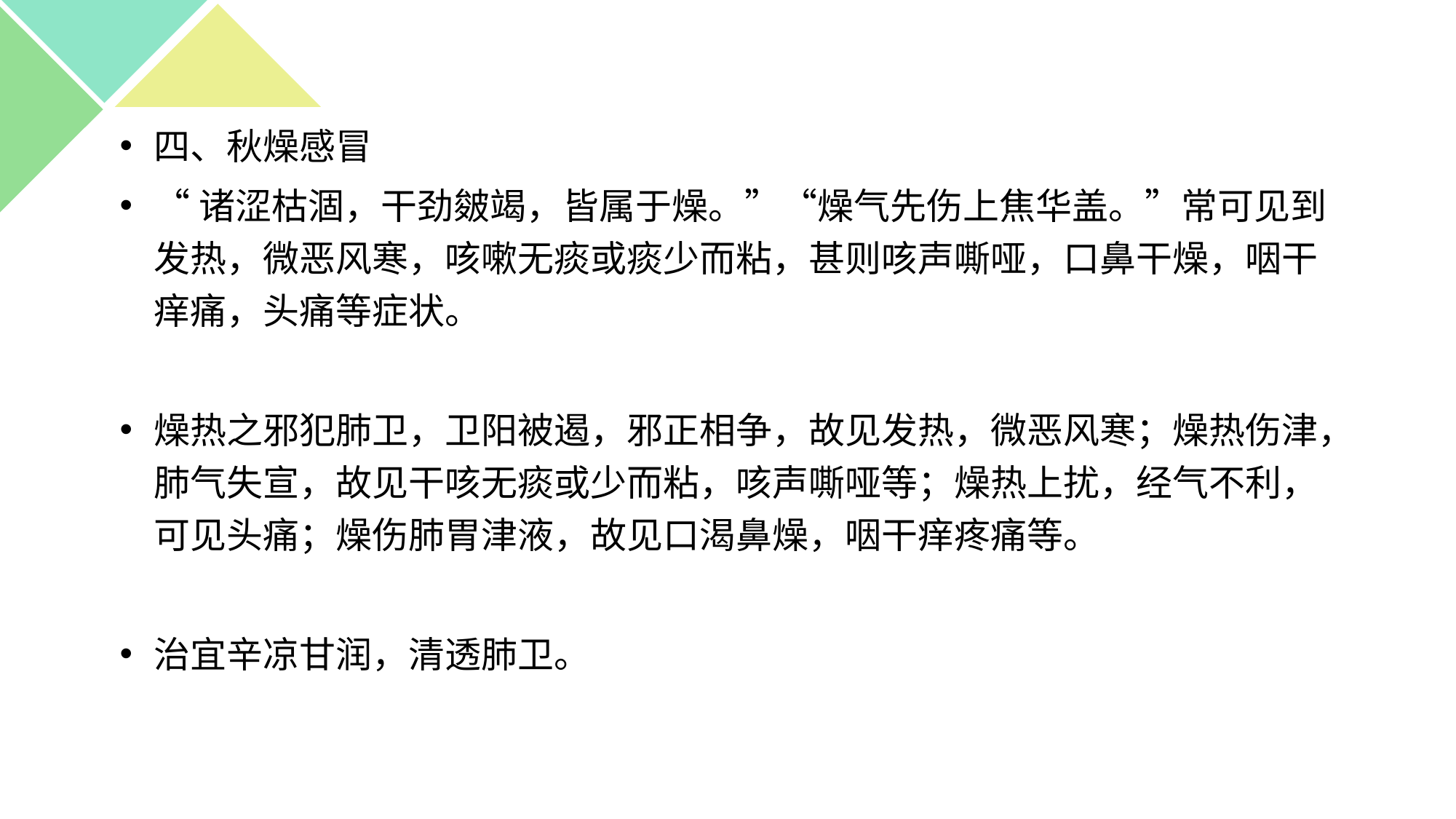

四、秋燥感冒
“诸涩枯涸，干劲皴竭，皆属于燥。”“燥气先伤上焦华盖。”常可见到发热，微恶风寒，咳嗽无痰或痰少而粘，甚则咳声嘶哑，口鼻干燥，咽干痒痛，头痛等症状。

燥热之邪犯肺卫，卫阳被遏，邪正相争，故见发热，微恶风寒；燥热伤津，肺气失宣，故见干咳无痰或少而粘，咳声嘶哑等；燥热上扰，经气不利，可见头痛；燥伤肺胃津液，故见口渴鼻燥，咽干痒疼痛等。

治宜辛凉甘润，清透肺卫。